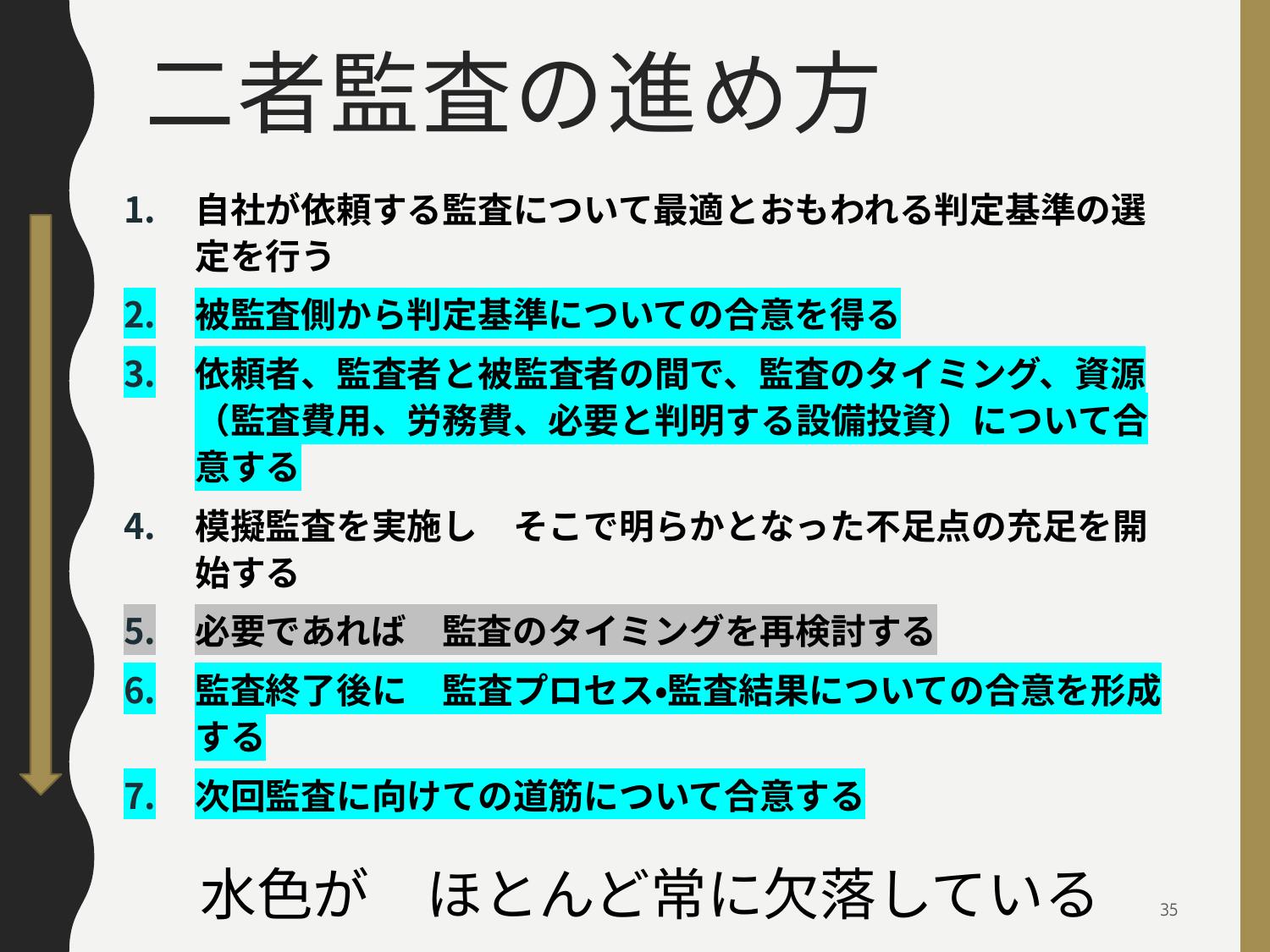

# 二者監査の進め方
自社が依頼する監査について最適とおもわれる判定基準の選定を行う
被監査側から判定基準についての合意を得る
依頼者、監査者と被監査者の間で、監査のタイミング、資源（監査費用、労務費、必要と判明する設備投資）について合意する
模擬監査を実施し　そこで明らかとなった不足点の充足を開始する
必要であれば　監査のタイミングを再検討する
監査終了後に　監査プロセス・監査結果についての合意を形成する
次回監査に向けての道筋について合意する

水色が　ほとんど常に欠落している
35